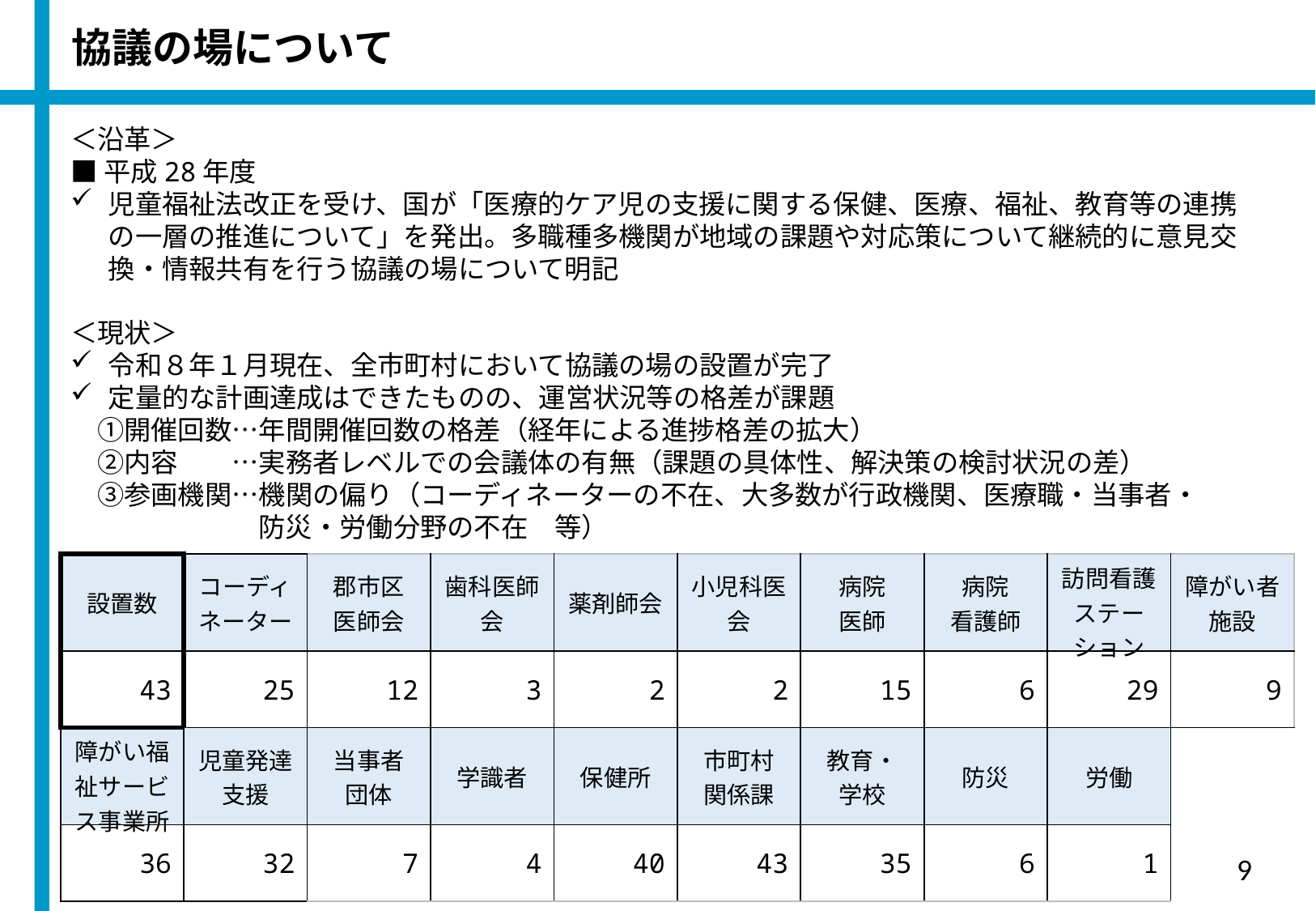

協議の場について
＜沿革＞
■平成28年度
児童福祉法改正を受け、国が「医療的ケア児の支援に関する保健、医療、福祉、教育等の連携の一層の推進について」を発出。多職種多機関が地域の課題や対応策について継続的に意見交換・情報共有を行う協議の場について明記

＜現状＞
令和８年１月現在、全市町村において協議の場の設置が完了
定量的な計画達成はできたものの、運営状況等の格差が課題
　①開催回数…年間開催回数の格差（経年による進捗格差の拡大）
　②内容　　…実務者レベルでの会議体の有無（課題の具体性、解決策の検討状況の差）
　③参画機関…機関の偏り（コーディネーターの不在、大多数が行政機関、医療職・当事者・
　　　　　　　防災・労働分野の不在　等）
| 設置数 | コーディネーター | 郡市区 医師会 | 歯科医師会 | 薬剤師会 | 小児科医 会 | 病院 医師 | 病院 看護師 | 訪問看護 ステー ション | 障がい者 施設 |
| --- | --- | --- | --- | --- | --- | --- | --- | --- | --- |
| 43 | 25 | 12 | 3 | 2 | 2 | 15 | 6 | 29 | 9 |
| 障がい福祉サービス事業所 | 児童発達支援 | 当事者 団体 | 学識者 | 保健所 | 市町村 関係課 | 教育・ 学校 | 防災 | 労働 |  |
| 36 | 32 | 7 | 4 | 40 | 43 | 35 | 6 | 1 |  |
9